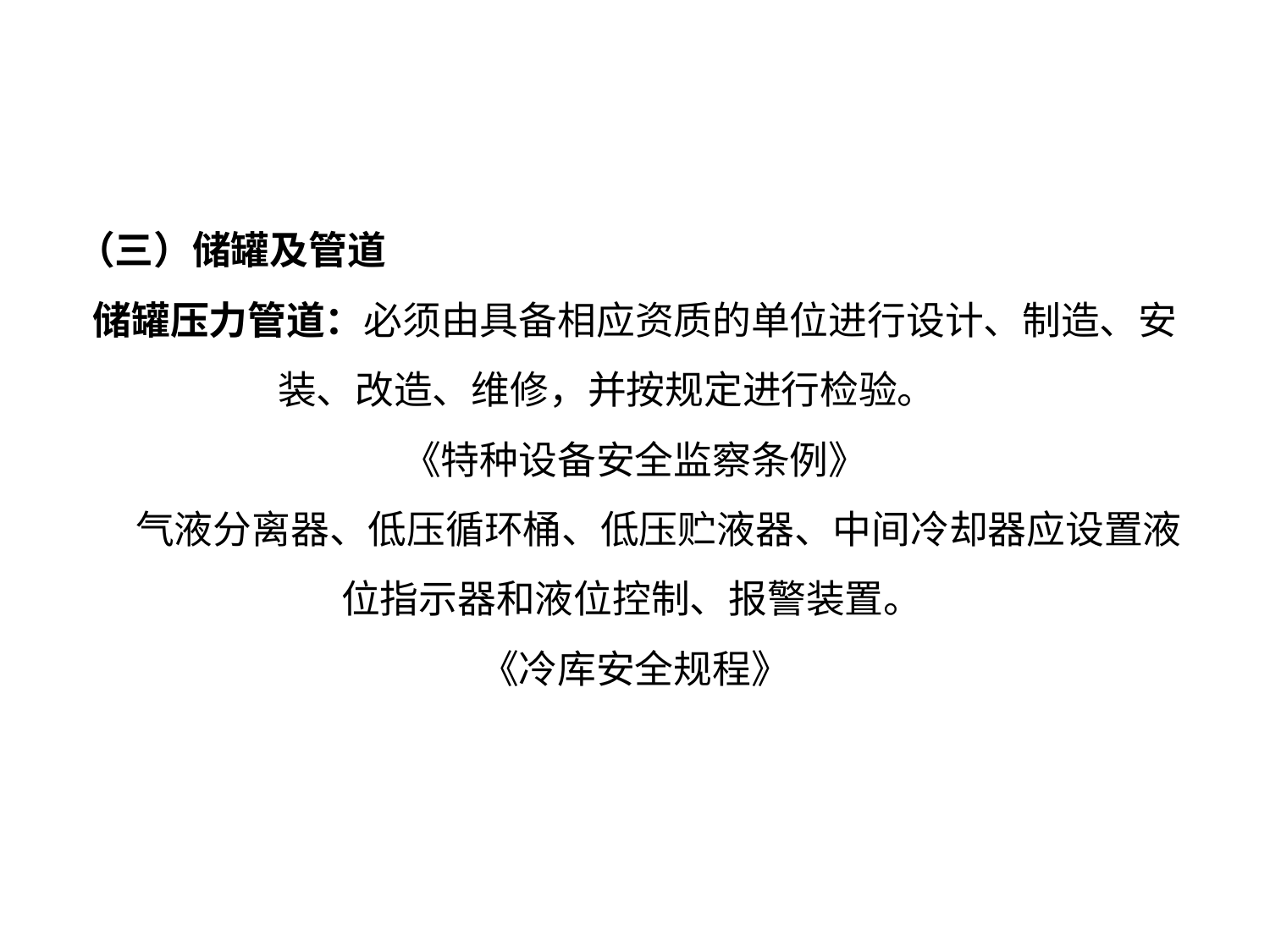

（三）储罐及管道
储罐压力管道：必须由具备相应资质的单位进行设计、制造、安装、改造、维修，并按规定进行检验。
《特种设备安全监察条例》
	气液分离器、低压循环桶、低压贮液器、中间冷却器应设置液位指示器和液位控制、报警装置。
《冷库安全规程》

93